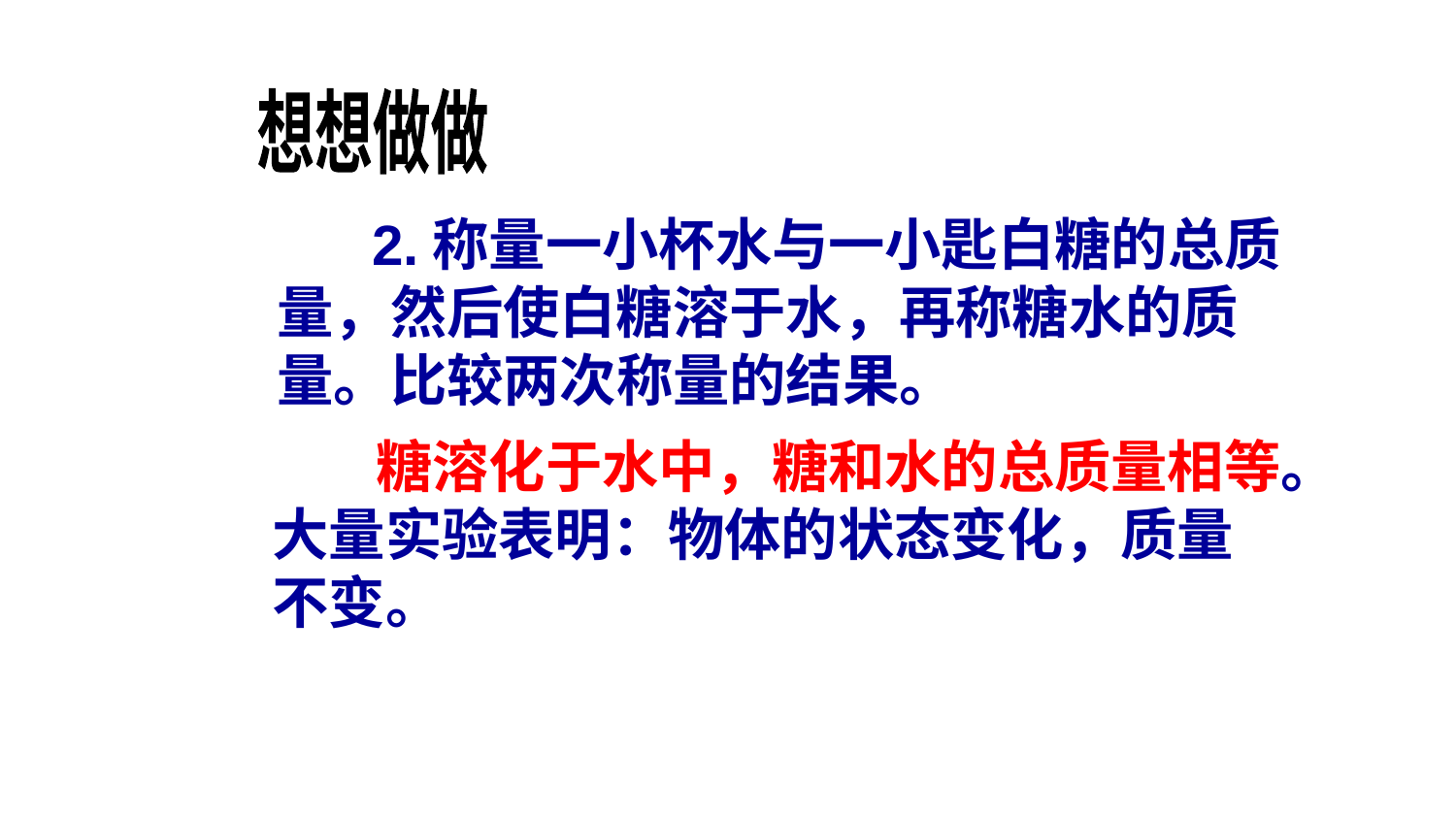

想想做做
      2.称量一小杯水与一小匙白糖的总质量，然后使白糖溶于水，再称糖水的质量。比较两次称量的结果。
       糖溶化于水中，糖和水的总质量相等。大量实验表明：物体的状态变化，质量不变。